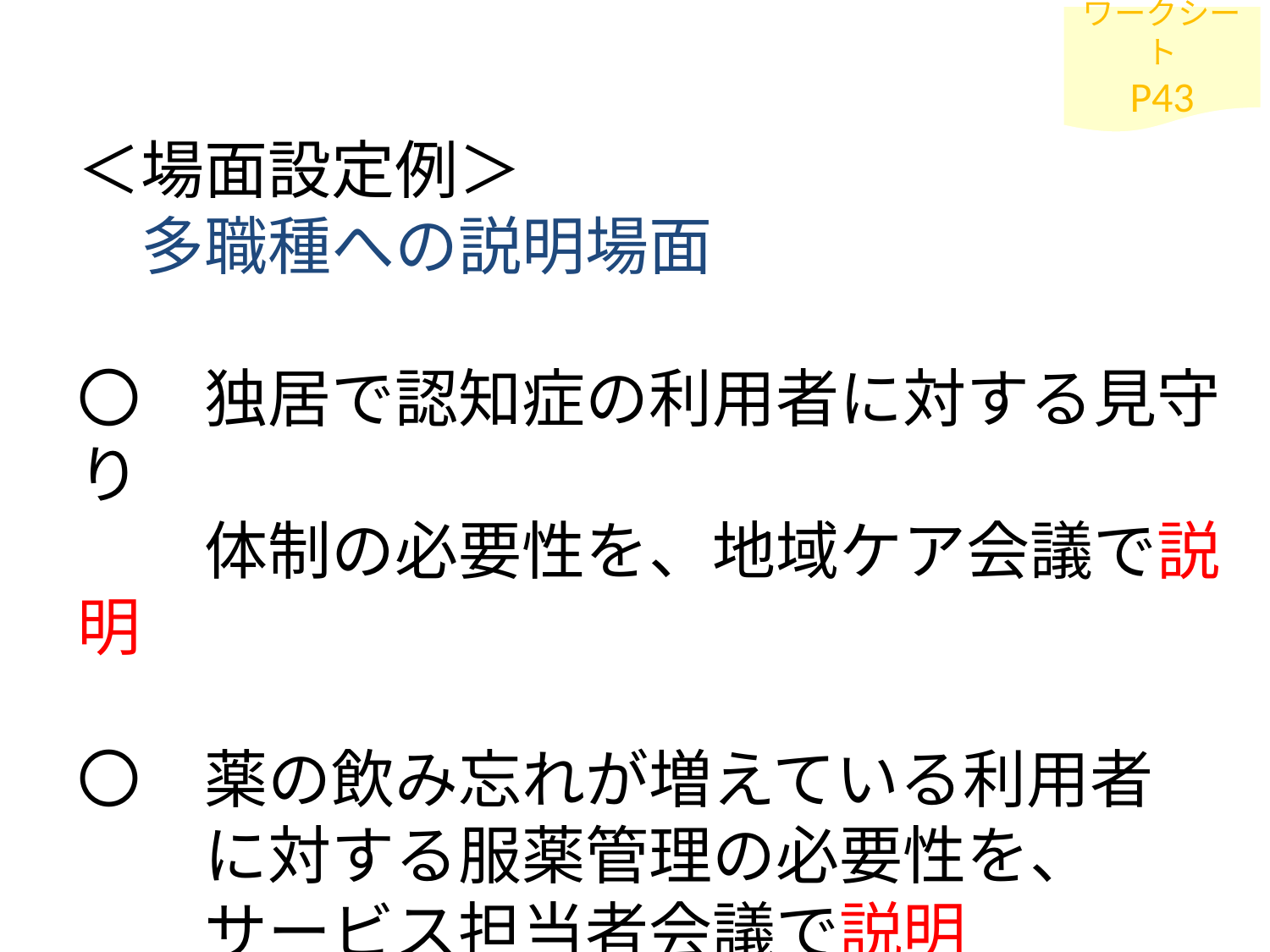

ワークシート
P43
＜場面設定例＞
　多職種への説明場面

〇　独居で認知症の利用者に対する見守り
　　体制の必要性を、地域ケア会議で説明

〇　薬の飲み忘れが増えている利用者
　　に対する服薬管理の必要性を、
　　サービス担当者会議で説明